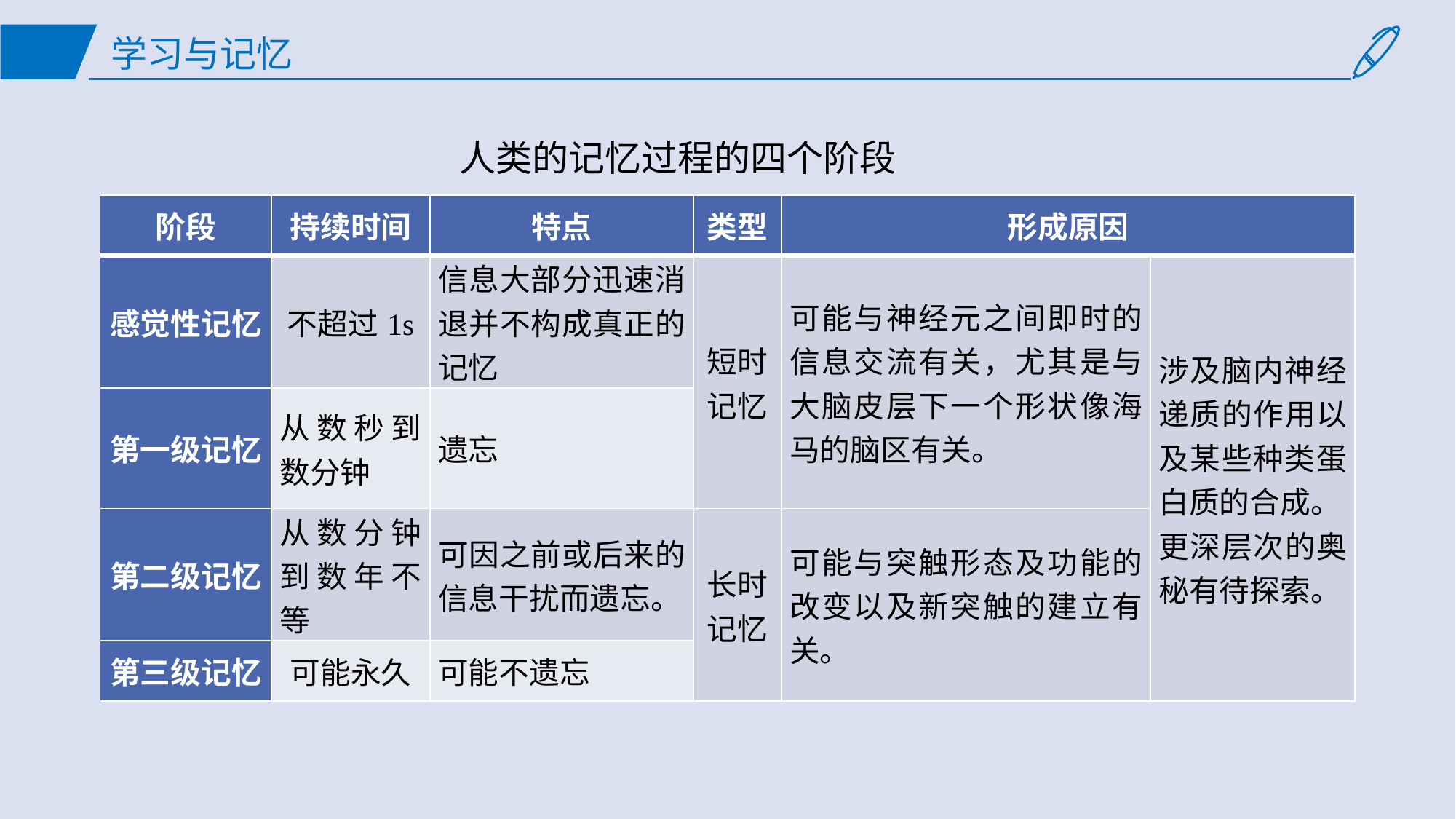

# 学习与记忆
人类的记忆过程的四个阶段
| 阶段 | 持续时间 | 特点 | 类型 | 形成原因 |  |
| --- | --- | --- | --- | --- | --- |
| 感觉性记忆 | 不超过1s | 信息大部分迅速消退并不构成真正的记忆 | 短时记忆 | 可能与神经元之间即时的信息交流有关，尤其是与大脑皮层下一个形状像海马的脑区有关。 | 涉及脑内神经递质的作用以及某些种类蛋白质的合成。 更深层次的奥秘有待探索。 |
| 第一级记忆 | 从数秒到数分钟 | 遗忘 |  |  |  |
| 第二级记忆 | 从数分钟到数年不等 | 可因之前或后来的信息干扰而遗忘。 | 长时记忆 | 可能与突触形态及功能的改变以及新突触的建立有关。 |  |
| 第三级记忆 | 可能永久 | 可能不遗忘 |  |  |  |